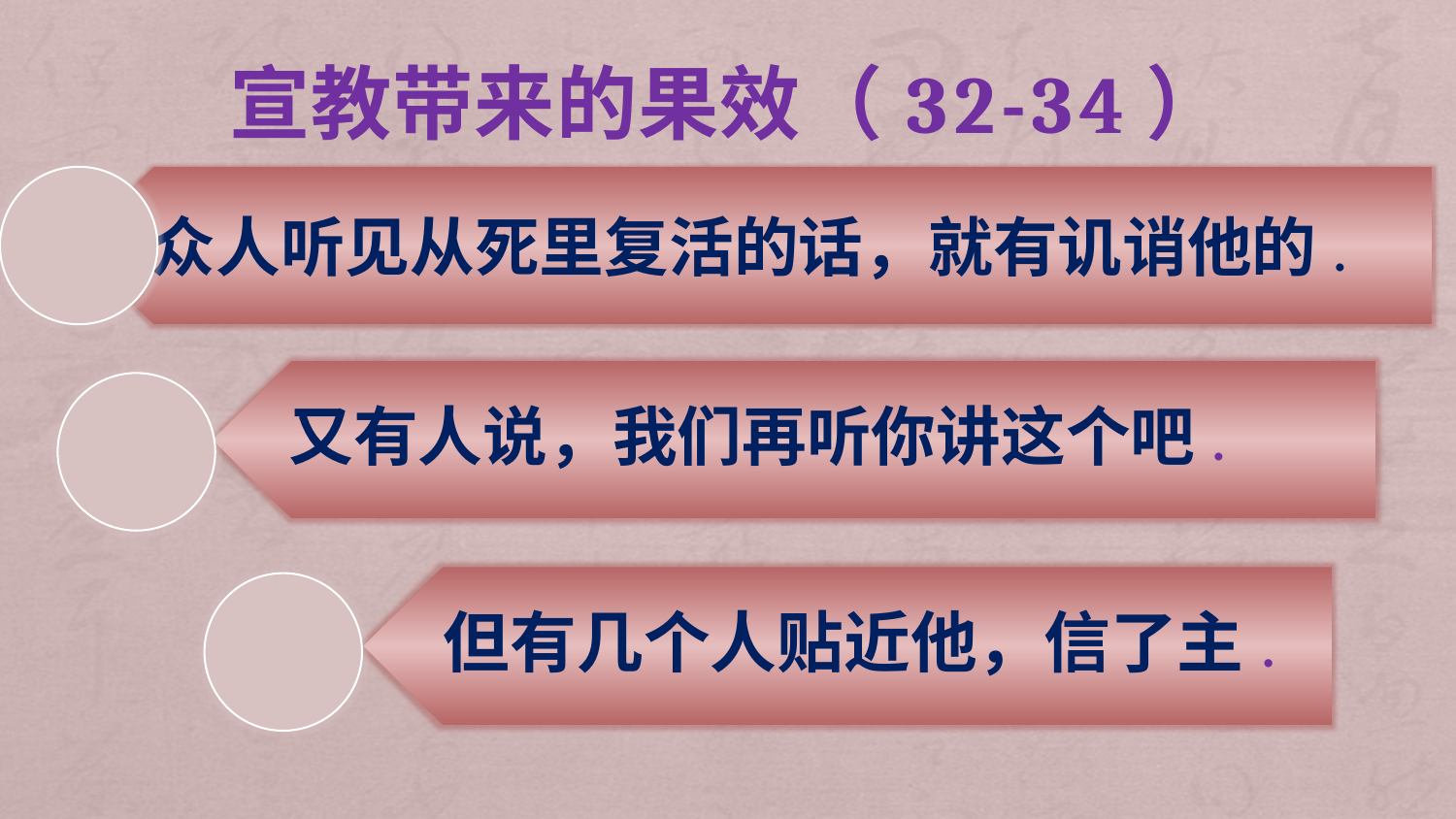

# 宣教带来的果效（32-34）
众人听见从死里复活的话，就有讥诮他的.
又有人说，我们再听你讲这个吧.
但有几个人贴近他，信了主.